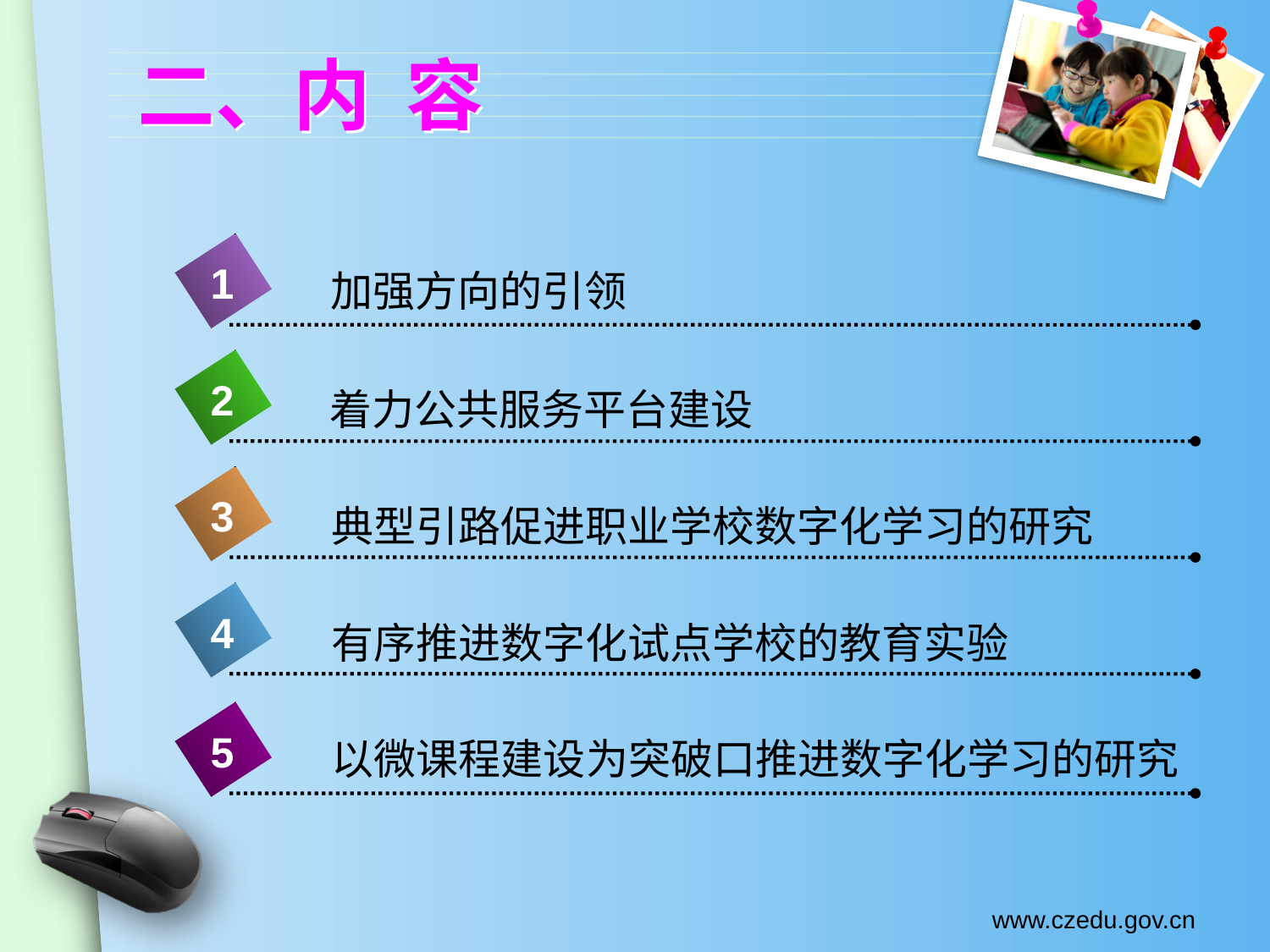

# 二、内  容

1
加强方向的引领

2
着力公共服务平台建设

3
典型引路促进职业学校数字化学习的研究

4
有序推进数字化试点学校的教育实验

5
以微课程建设为突破口推进数字化学习的研究